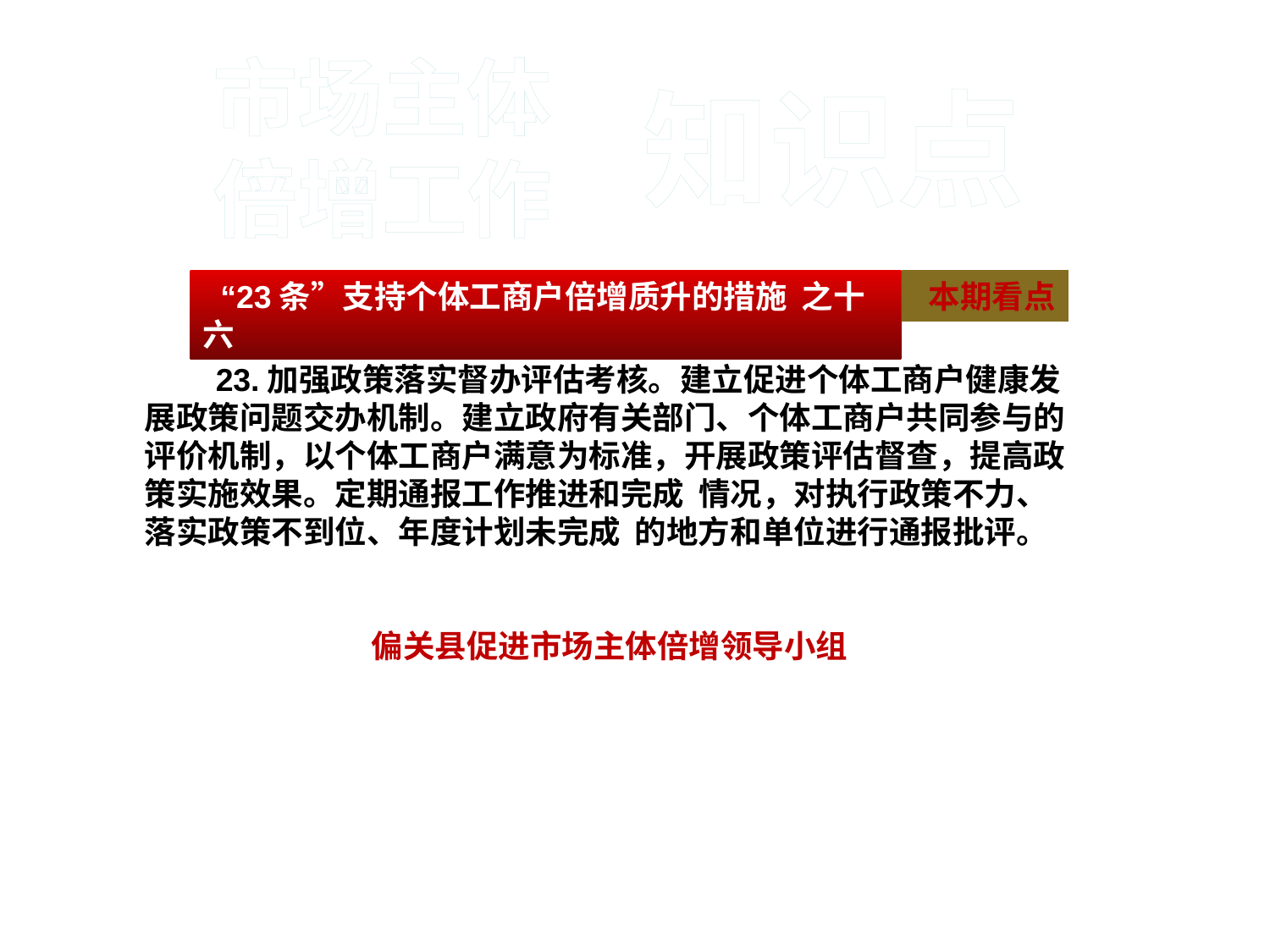

#

市场主体
倍增工作
知识点

        23.加强政策落实督办评估考核。建立促进个体工商户健康发展政策问题交办机制。建立政府有关部门、个体工商户共同参与的评价机制，以个体工商户满意为标准，开展政策评估督查，提高政策实施效果。定期通报工作推进和完成  情况，对执行政策不力、落实政策不到位、年度计划未完成  的地方和单位进行通报批评。

偏关县促进市场主体倍增领导小组
  “23条”支持个体工商户倍增质升的措施  之十六
 本期看点